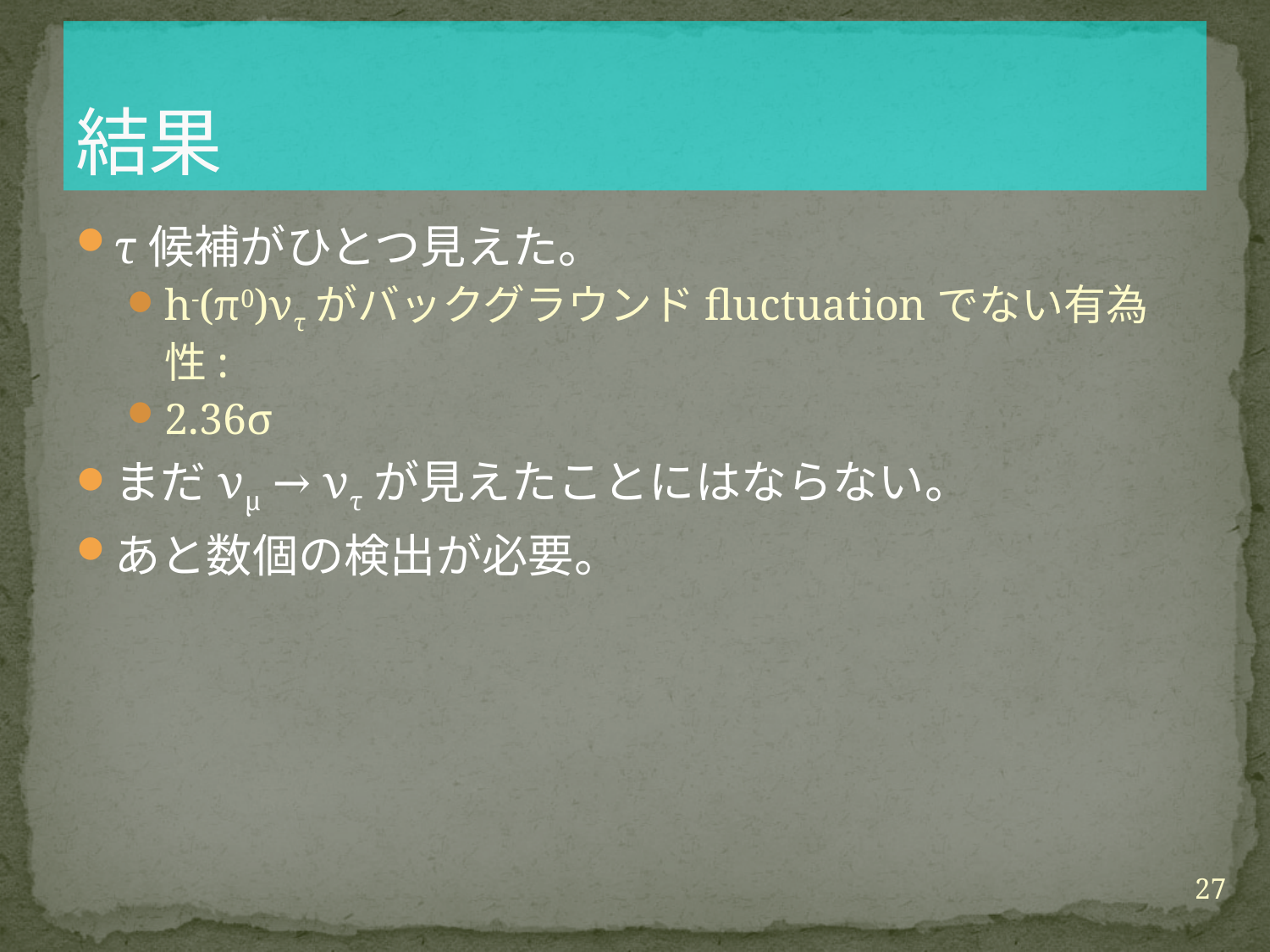

# 結果
τ候補がひとつ見えた。
h-(π0)ντがバックグラウンドfluctuationでない有為性:
2.36σ
まだνμ → ντが見えたことにはならない。
あと数個の検出が必要。
27